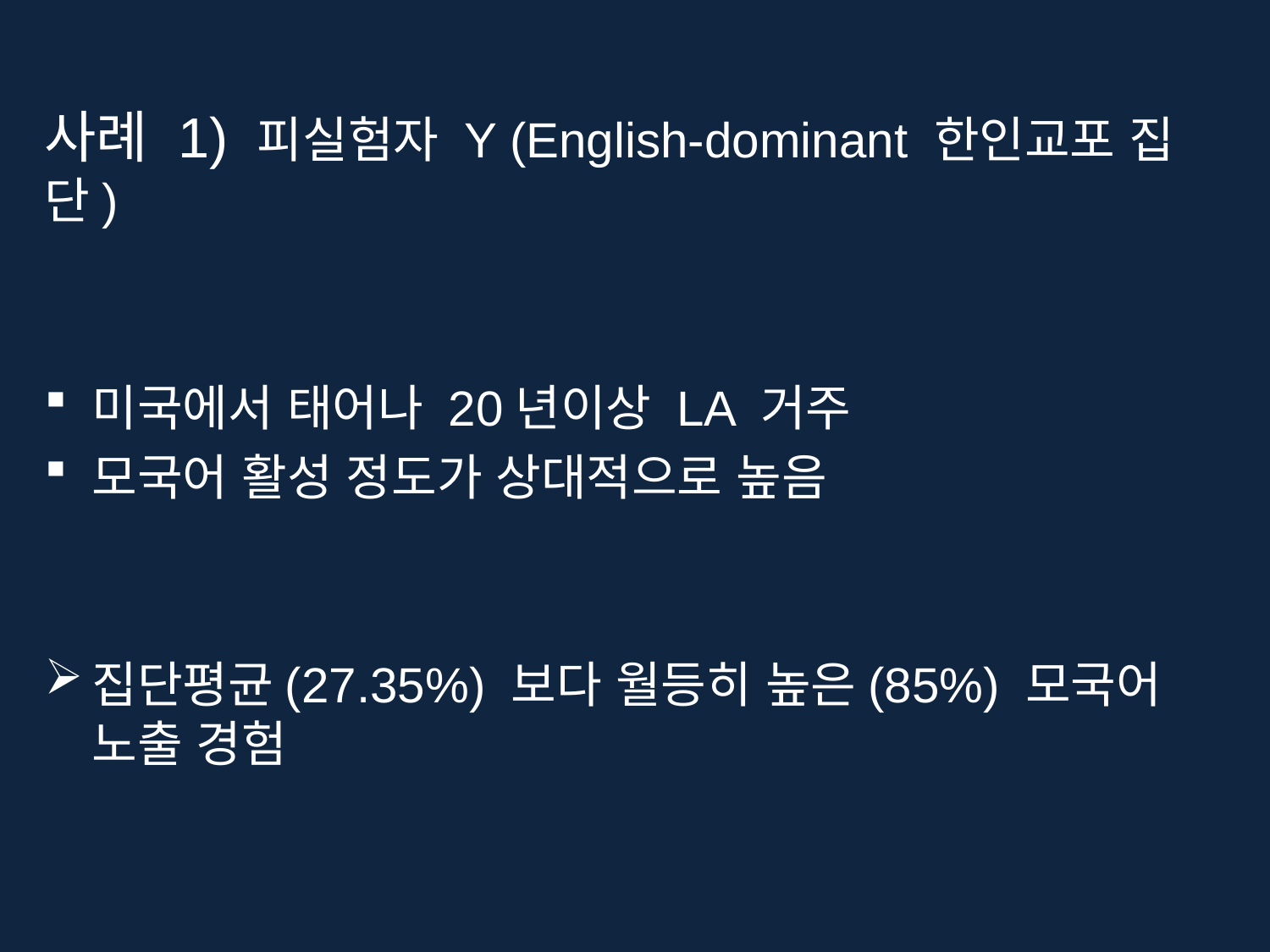

사례 1) 피실험자 Y (English-dominant 한인교포 집단)

미국에서 태어나 20년이상 LA 거주
모국어 활성 정도가 상대적으로 높음

집단평균(27.35%) 보다 월등히 높은(85%) 모국어 노출 경험